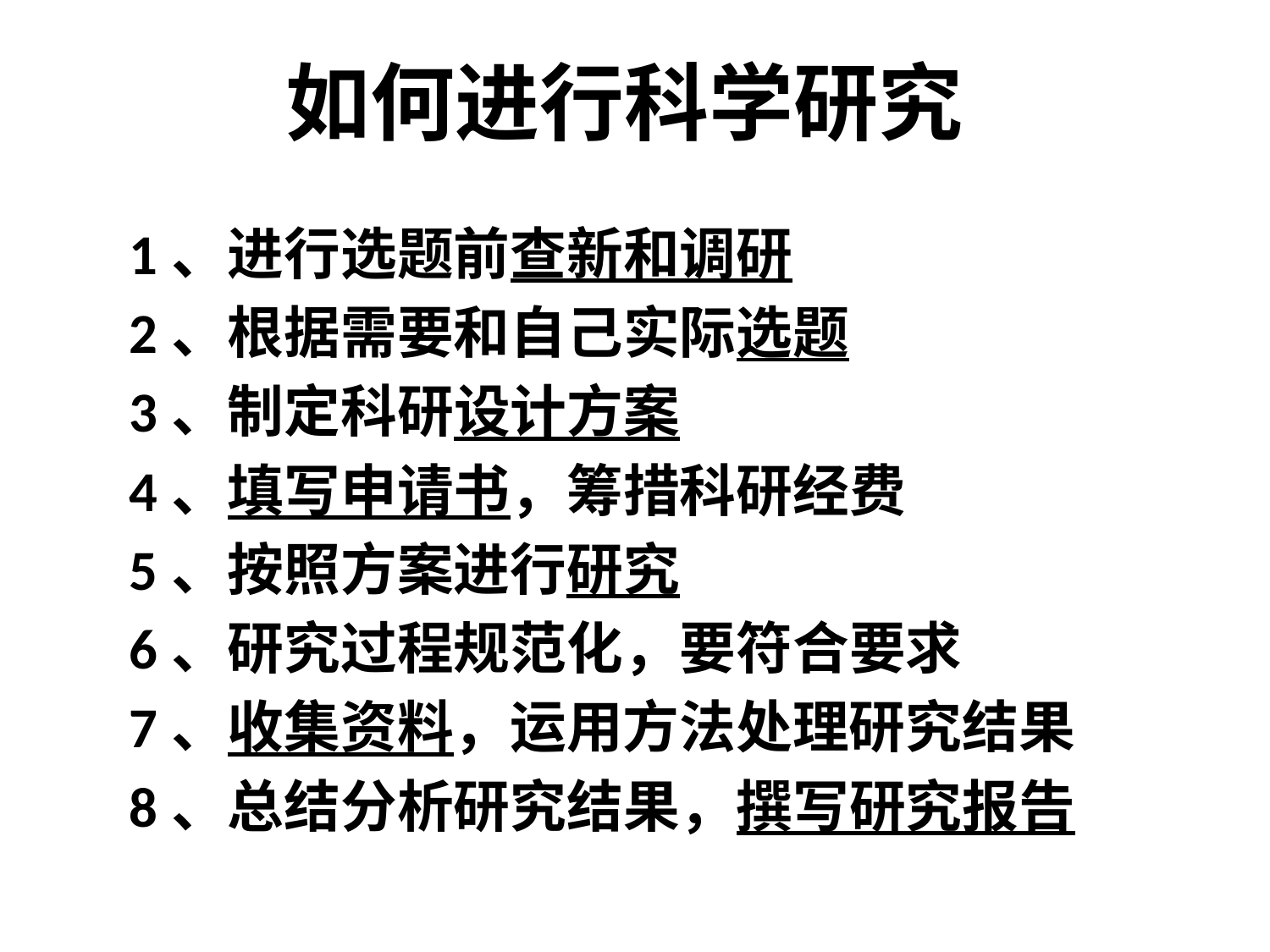

# 如何进行科学研究
1、进行选题前查新和调研
2、根据需要和自己实际选题
3、制定科研设计方案
4、填写申请书，筹措科研经费
5、按照方案进行研究
6、研究过程规范化，要符合要求
7、收集资料，运用方法处理研究结果
8、总结分析研究结果，撰写研究报告